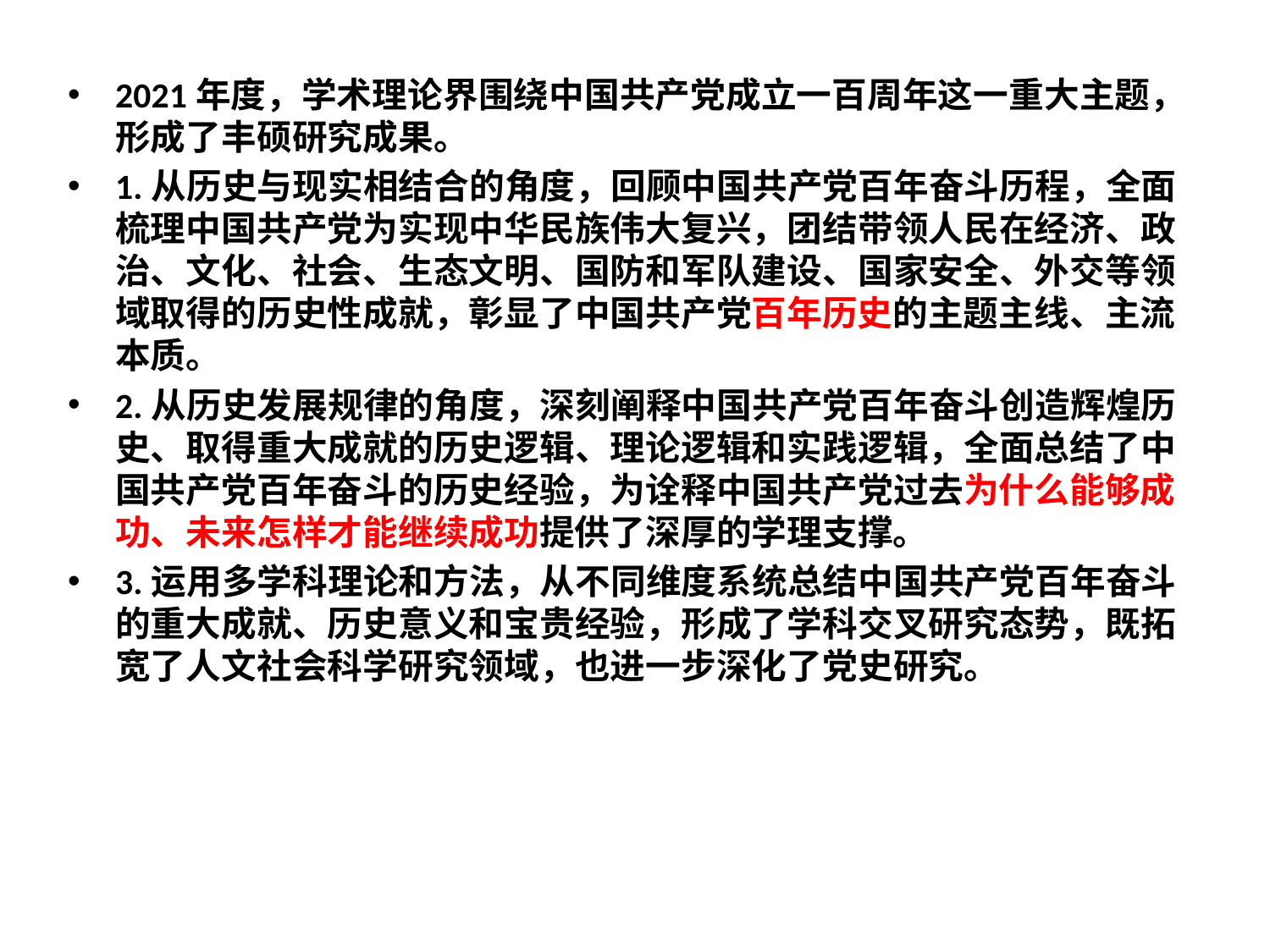

2021年度，学术理论界围绕中国共产党成立一百周年这一重大主题，形成了丰硕研究成果。
1.从历史与现实相结合的角度，回顾中国共产党百年奋斗历程，全面梳理中国共产党为实现中华民族伟大复兴，团结带领人民在经济、政治、文化、社会、生态文明、国防和军队建设、国家安全、外交等领域取得的历史性成就，彰显了中国共产党百年历史的主题主线、主流本质。
2.从历史发展规律的角度，深刻阐释中国共产党百年奋斗创造辉煌历史、取得重大成就的历史逻辑、理论逻辑和实践逻辑，全面总结了中国共产党百年奋斗的历史经验，为诠释中国共产党过去为什么能够成功、未来怎样才能继续成功提供了深厚的学理支撑。
3.运用多学科理论和方法，从不同维度系统总结中国共产党百年奋斗的重大成就、历史意义和宝贵经验，形成了学科交叉研究态势，既拓宽了人文社会科学研究领域，也进一步深化了党史研究。